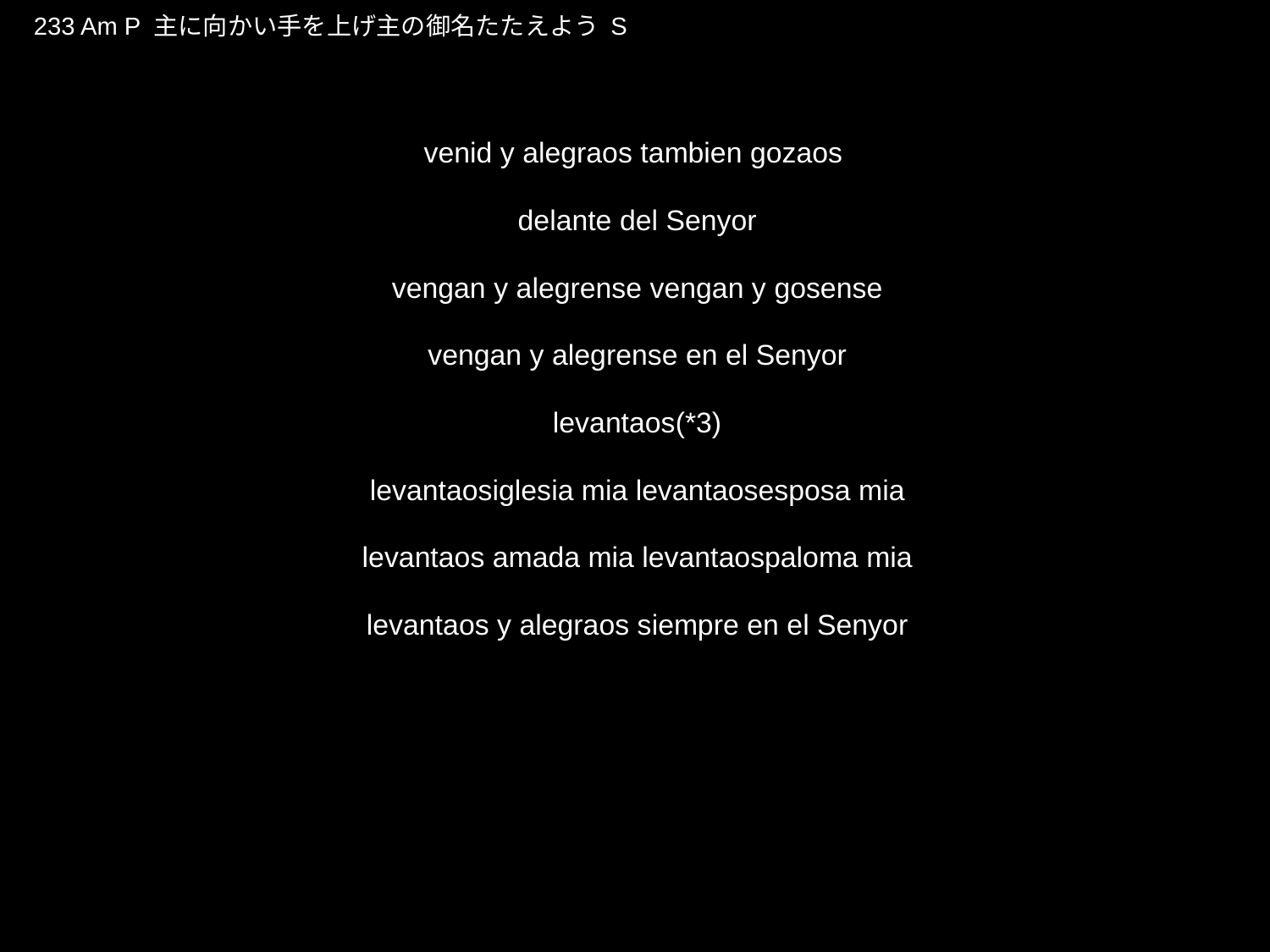

しゅにむかいてをあげしゅのみなたたえよう
★P
233 Am P 主に向かい手を上げ主の御名たたえよう S
★３
venid y alegraos tambien gozaos
delante del Senyor
vengan y alegrense vengan y gosense
vengan y alegrense en el Senyor
levantaos(*3)
levantaosiglesia mia levantaosesposa mia
levantaos amada mia levantaospaloma mia
levantaos y alegraos siempre en el Senyor